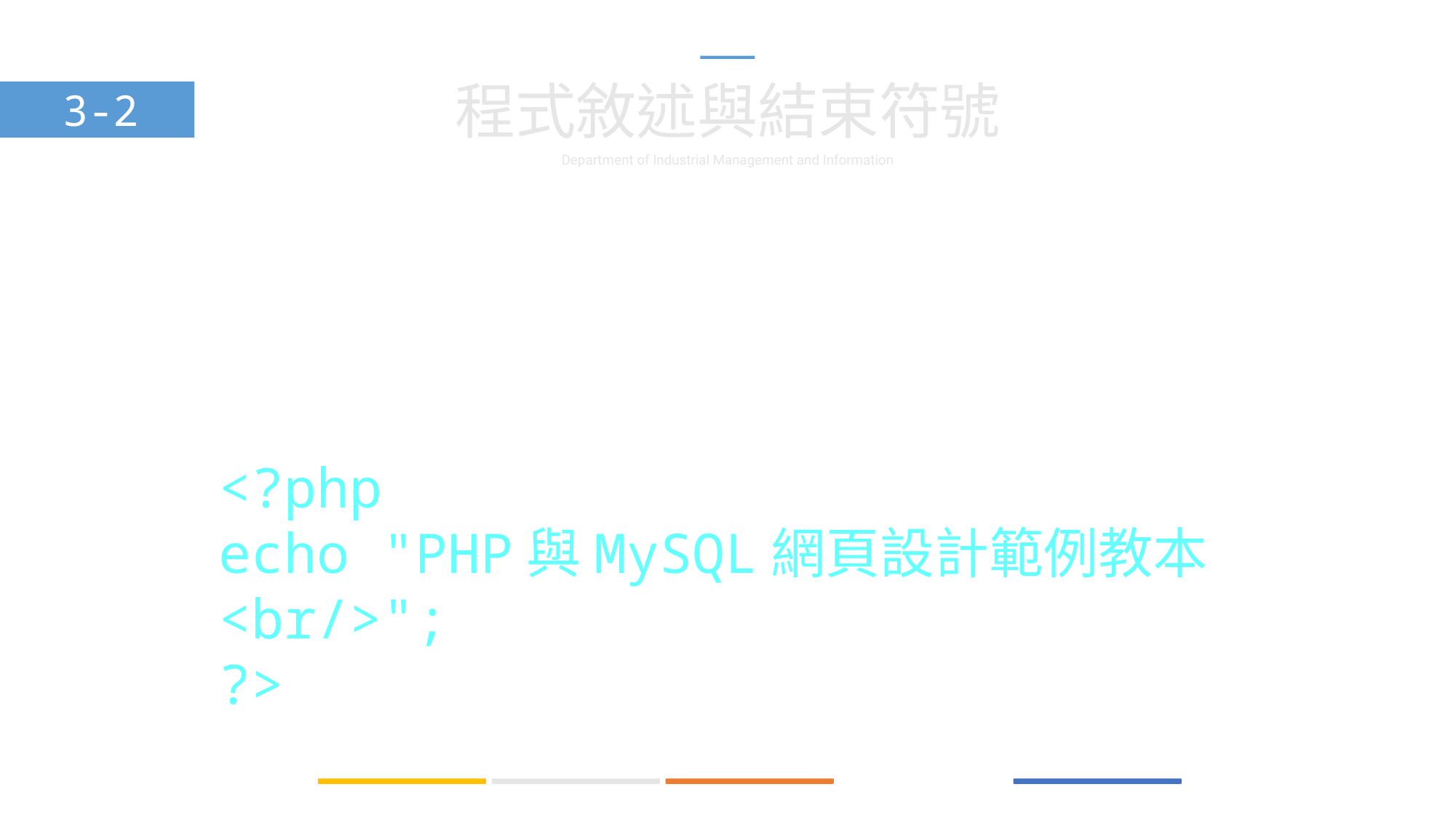

程式敘述與結束符號
3-2
PHP程式的「;」符號代表程式敘述的結束，告訴直譯程式已經到達程式敘述的最後
<?php
echo "PHP與MySQL網頁設計範例教本<br/>";
?>